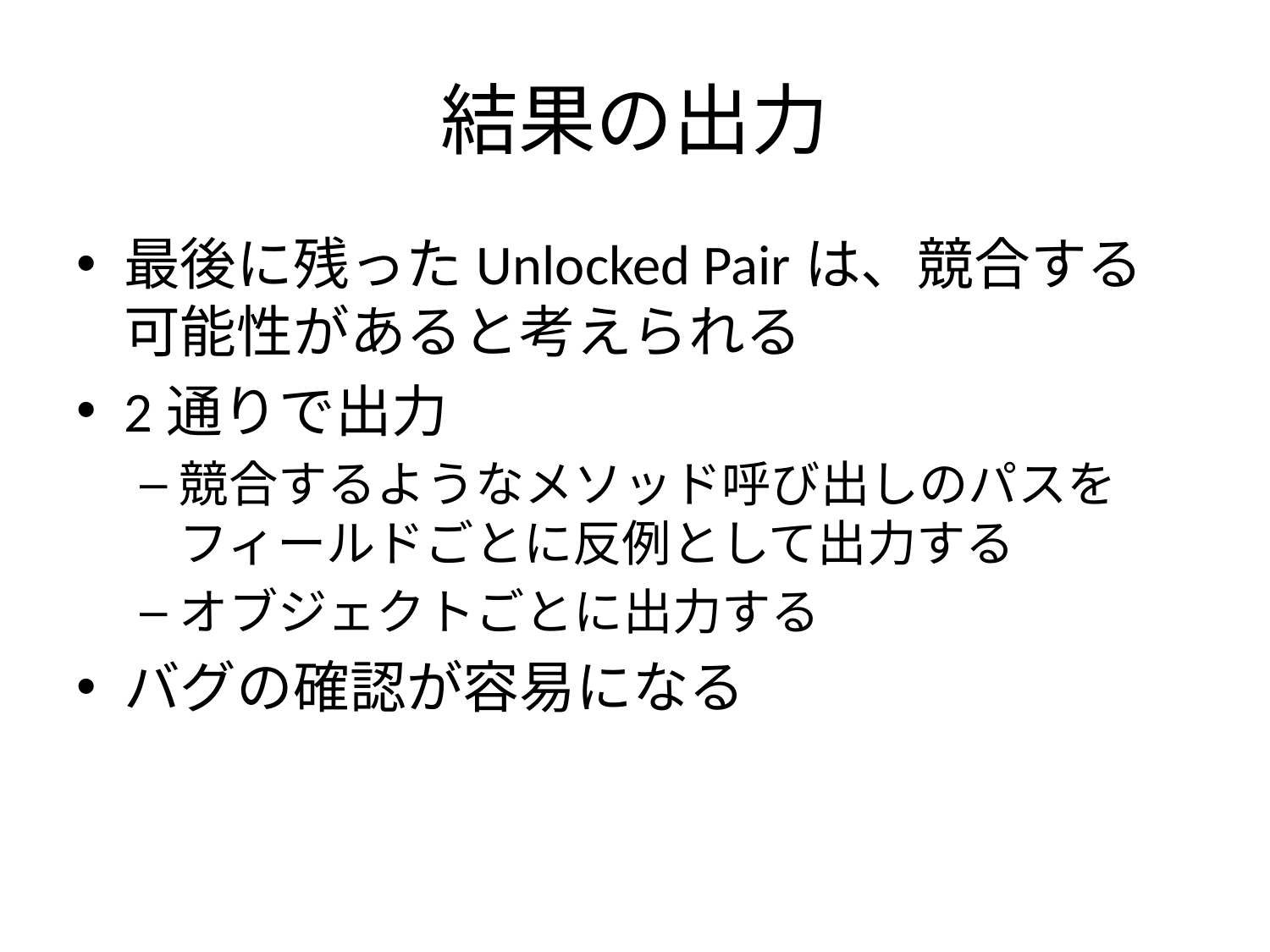

# 結果の出力
最後に残ったUnlocked Pairは、競合する
可能性があると考えられる
2通りで出力
競合するようなメソッド呼び出しのパスを
フィールドごとに反例として出力する
オブジェクトごとに出力する
バグの確認が容易になる